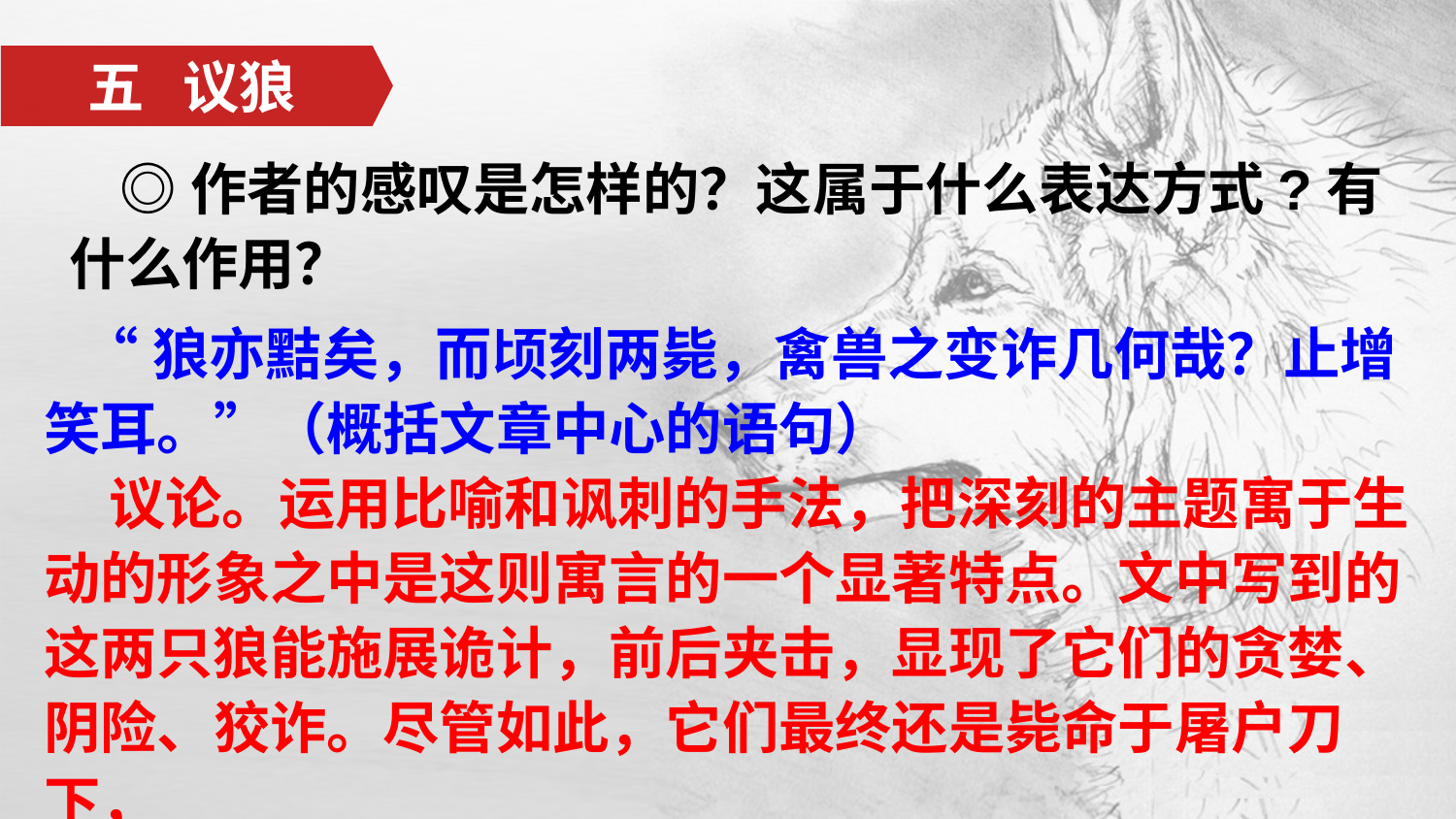

五   议狼
    ◎作者的感叹是怎样的？这属于什么表达方式?有什么作用？
   “狼亦黠矣，而顷刻两毙，禽兽之变诈几何哉？止增笑耳。”（概括文章中心的语句）
    议论。运用比喻和讽刺的手法，把深刻的主题寓于生动的形象之中是这则寓言的一个显著特点。文中写到的这两只狼能施展诡计，前后夹击，显现了它们的贪婪、阴险、狡诈。尽管如此，它们最终还是毙命于屠户刀下，